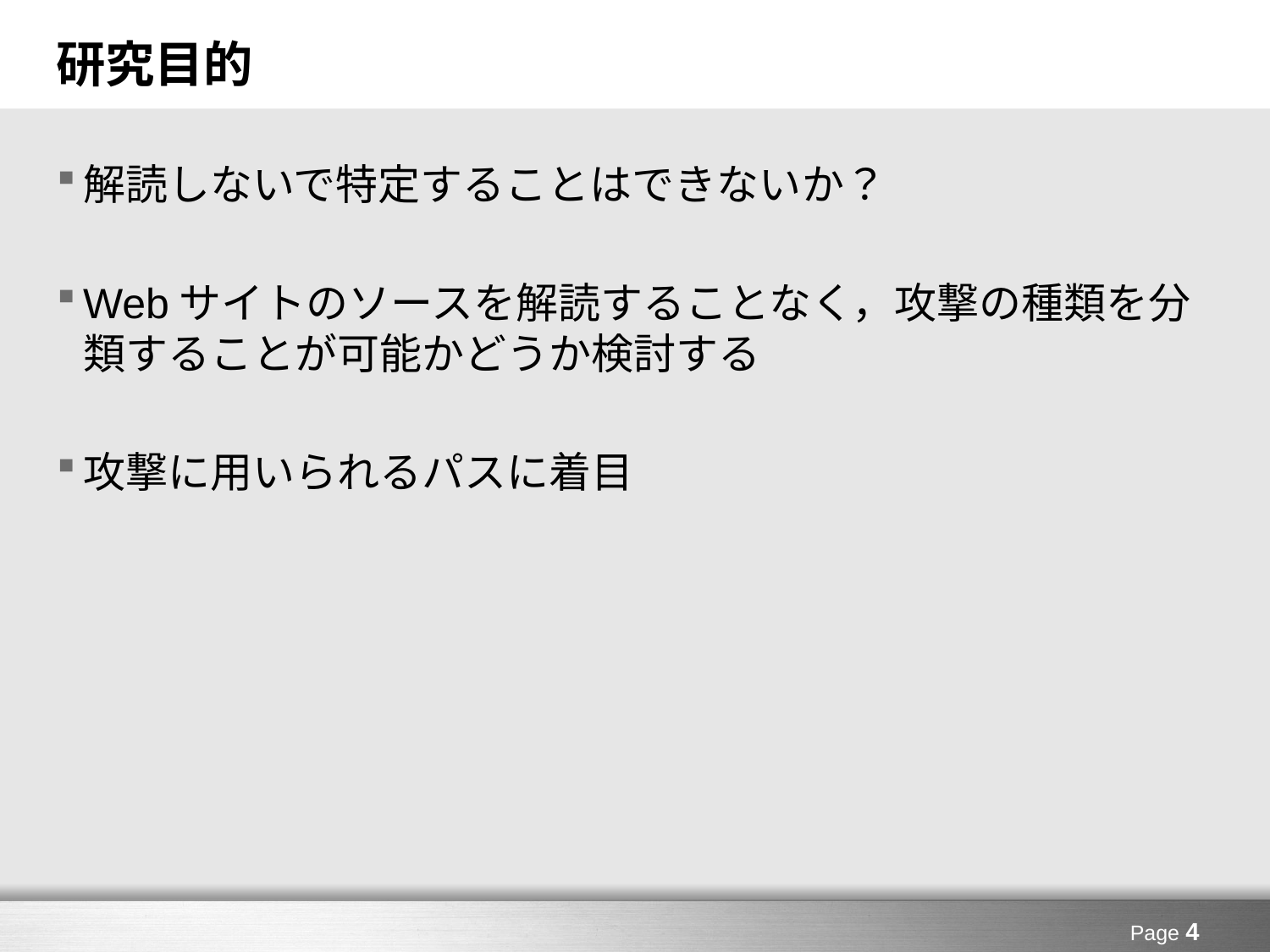

# 研究目的
解読しないで特定することはできないか？

Webサイトのソースを解読することなく，攻撃の種類を分類することが可能かどうか検討する

攻撃に用いられるパスに着目

Page 4